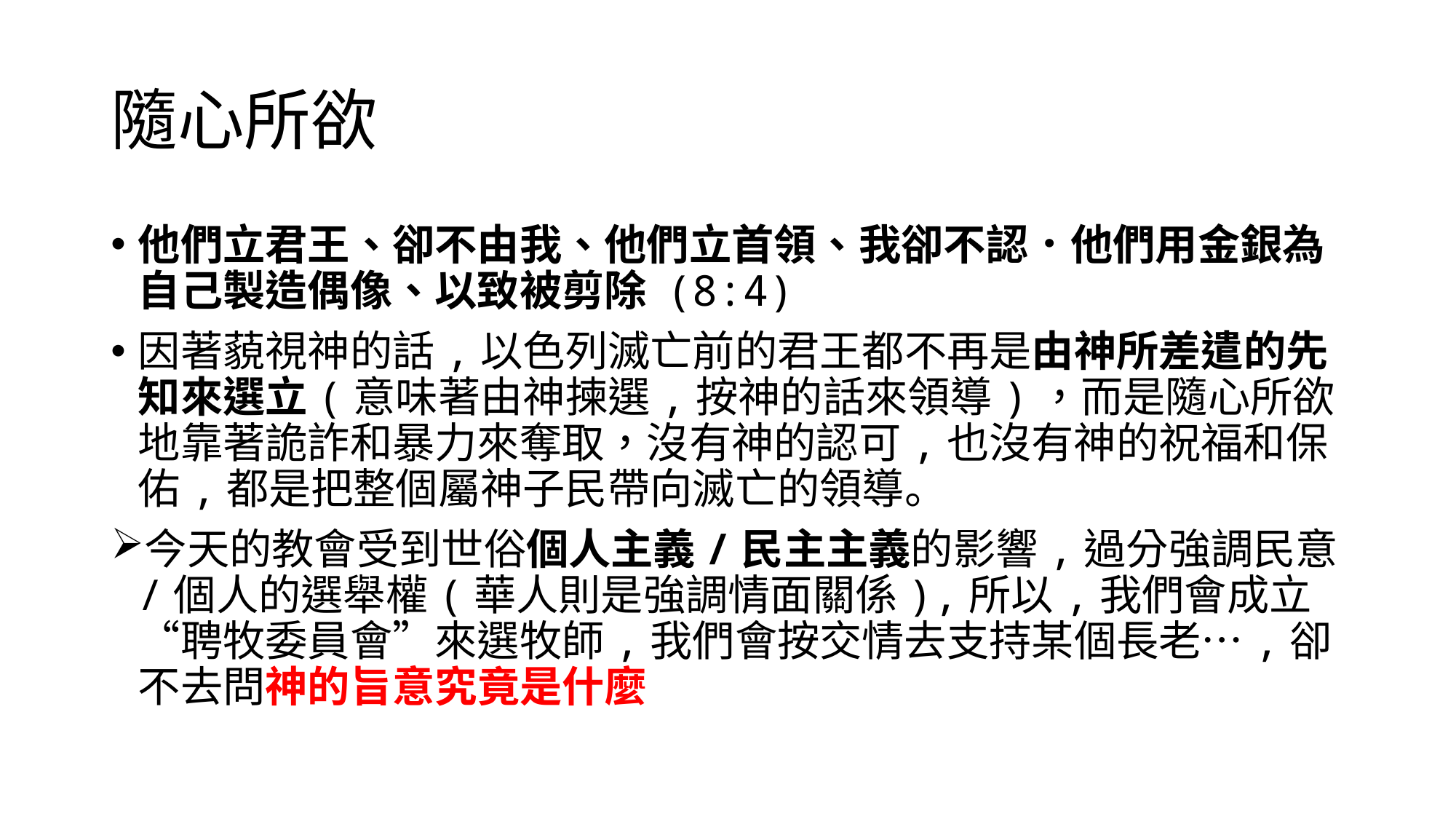

# 隨心所欲
他們立君王、卻不由我、他們立首領、我卻不認．他們用金銀為自己製造偶像、以致被剪除 (8:4)
因著藐視神的話,以色列滅亡前的君王都不再是由神所差遣的先知來選立(意味著由神揀選,按神的話來領導)，而是隨心所欲地靠著詭詐和暴力來奪取，沒有神的認可,也沒有神的祝福和保佑,都是把整個屬神子民帶向滅亡的領導。
今天的教會受到世俗個人主義/民主主義的影響,過分強調民意/個人的選舉權(華人則是強調情面關係),所以,我們會成立“聘牧委員會”來選牧師,我們會按交情去支持某個長老…,卻不去問神的旨意究竟是什麼